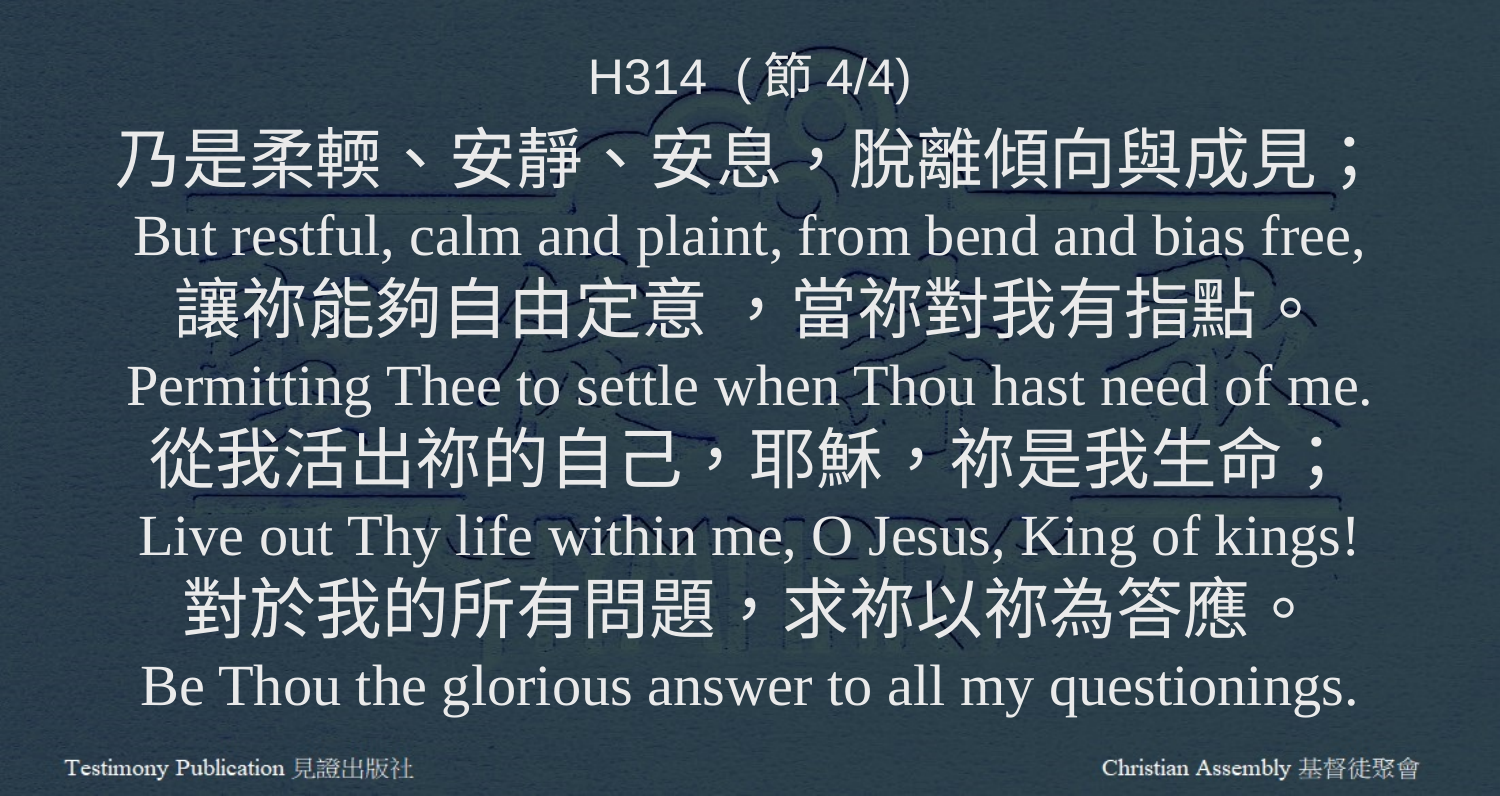

H314  (節4/4)
乃是柔輭、安靜、安息，脫離傾向與成見；
But restful, calm and plaint, from bend and bias free,
讓祢能夠自由定意 ，當祢對我有指點。
Permitting Thee to settle when Thou hast need of me.
從我活出祢的自己，耶穌，祢是我生命；
Live out Thy life within me, O Jesus, King of kings!
對於我的所有問題，求祢以祢為答應。
Be Thou the glorious answer to all my questionings.